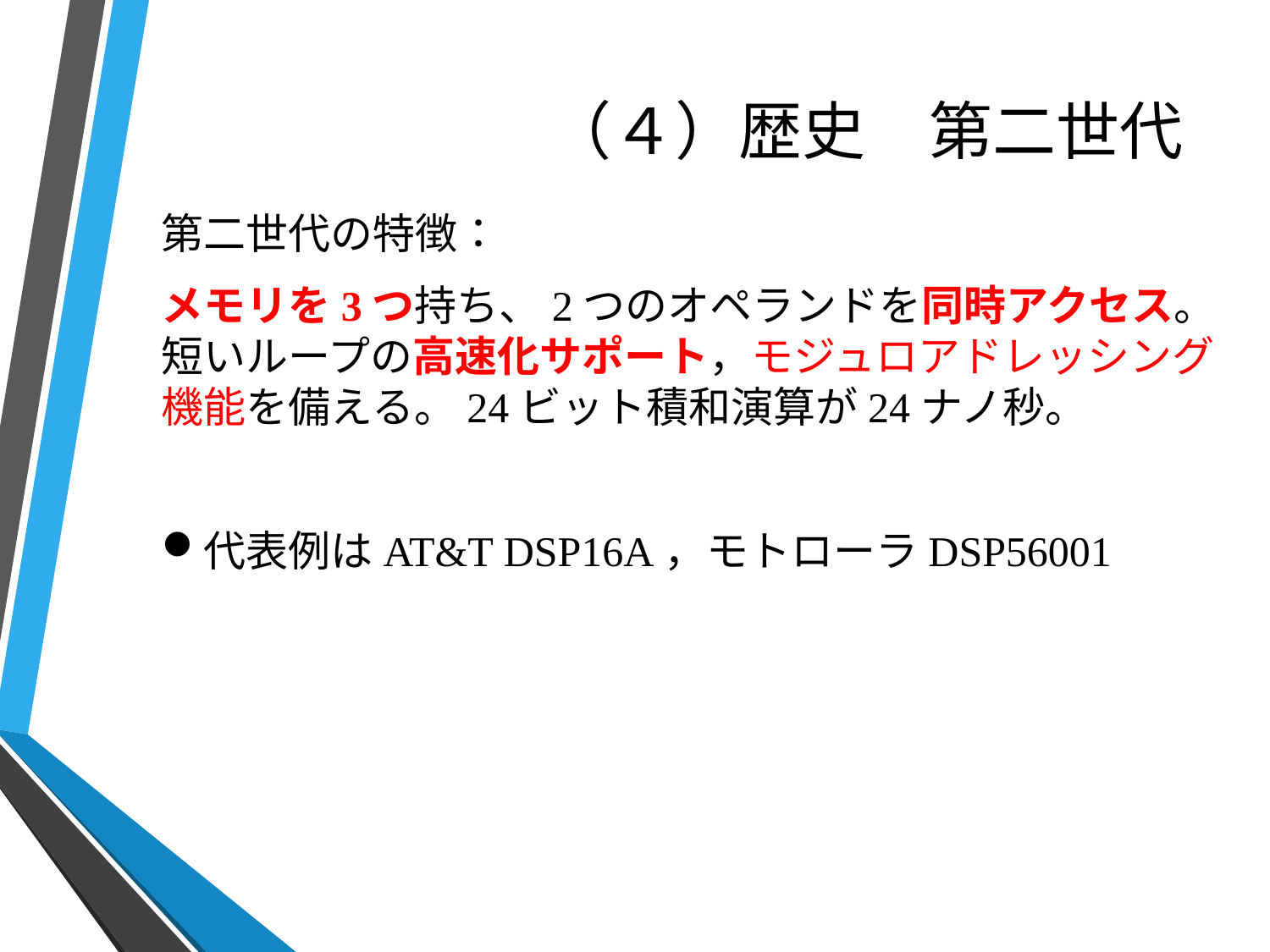

# （４）歴史　第二世代
第二世代の特徴：
メモリを3つ持ち、2つのオペランドを同時アクセス。短いループの高速化サポート，モジュロアドレッシング機能を備える。24ビット積和演算が24ナノ秒。

代表例はAT&T DSP16A，モトローラDSP56001